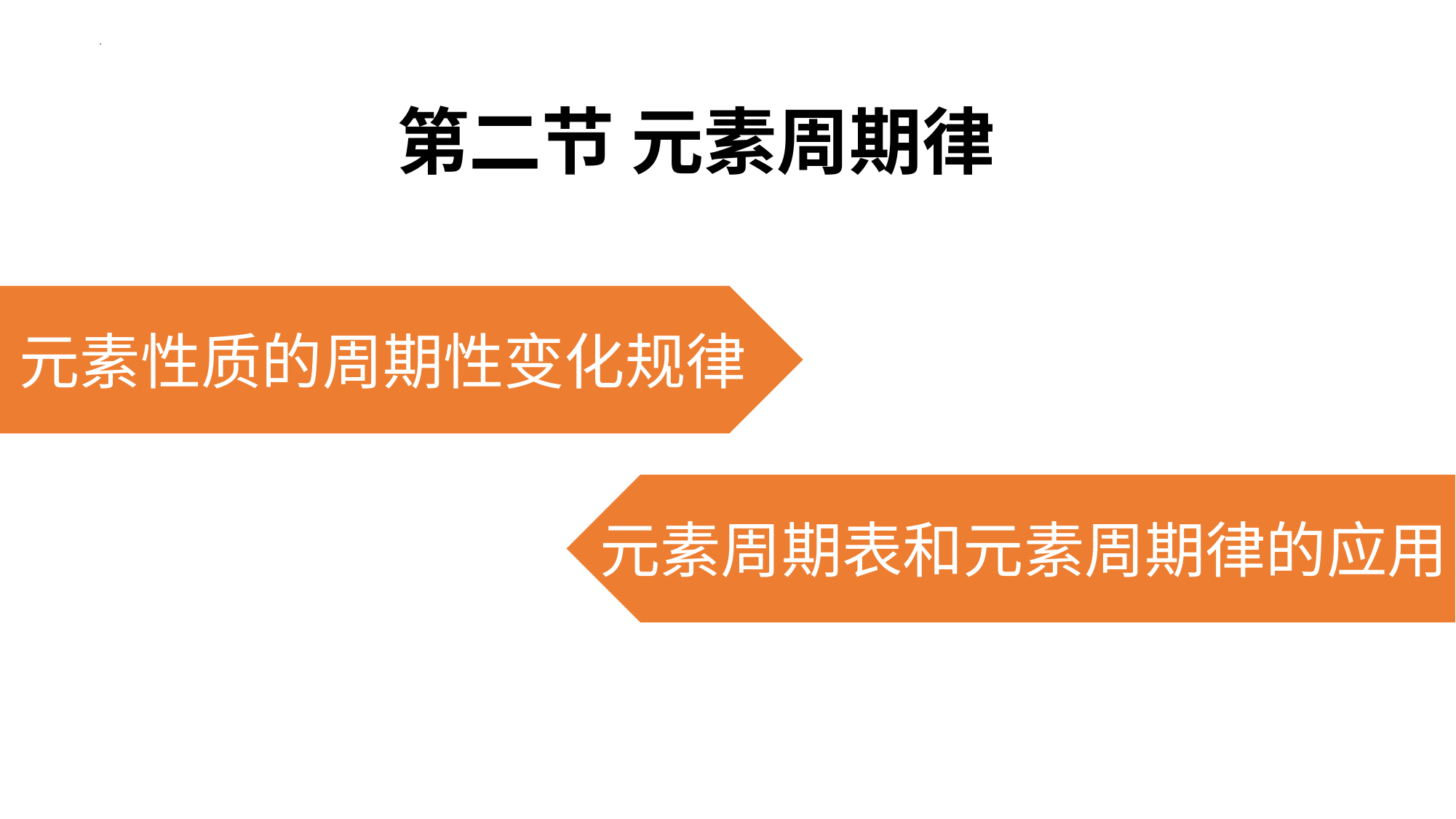

第二节 元素周期律
元素性质的周期性变化规律

元素周期表和元素周期律的应用